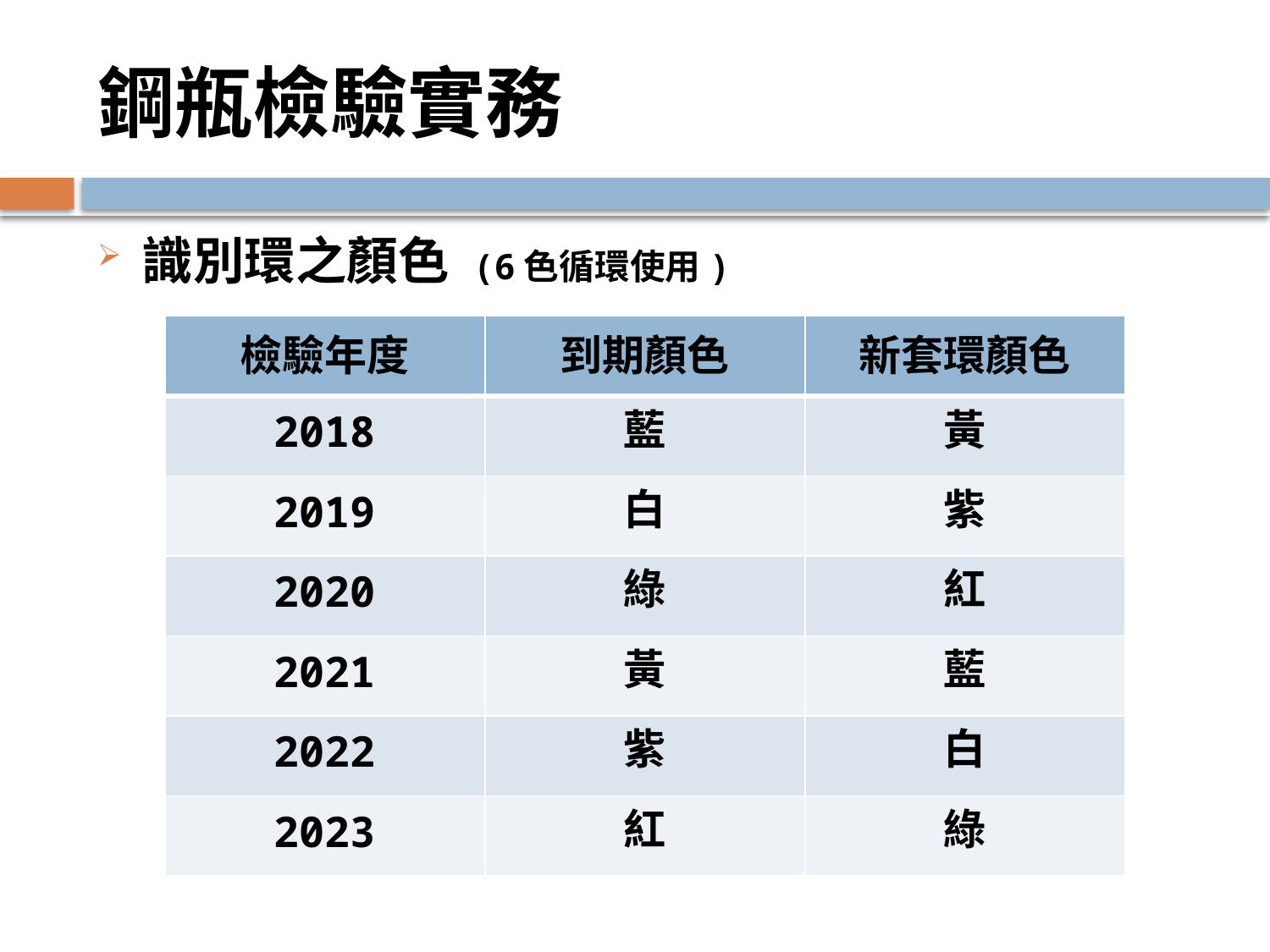

# 鋼瓶檢驗實務
識別環之顏色 (6色循環使用)

| 檢驗年度 | 到期顏色 | 新套環顏色 |
| --- | --- | --- |
| 2018 | 藍 | 黃 |
| 2019 | 白 | 紫 |
| 2020 | 綠 | 紅 |
| 2021 | 黃 | 藍 |
| 2022 | 紫 | 白 |
| 2023 | 紅 | 綠 |